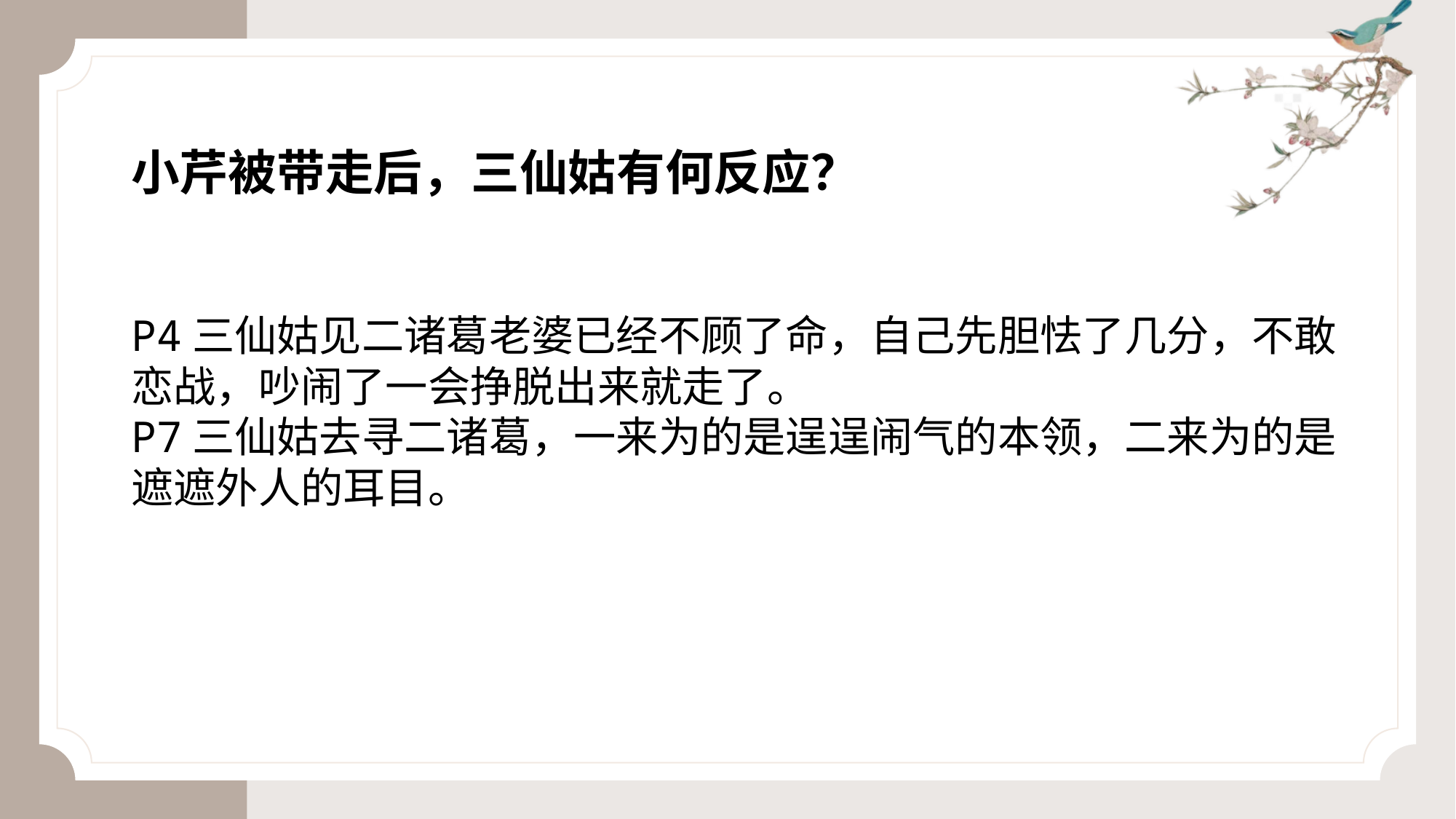

小芹被带走后，三仙姑有何反应？
P4三仙姑见二诸葛老婆已经不顾了命，自己先胆怯了几分，不敢恋战，吵闹了一会挣脱出来就走了。
P7三仙姑去寻二诸葛，一来为的是逞逞闹气的本领，二来为的是遮遮外人的耳目。